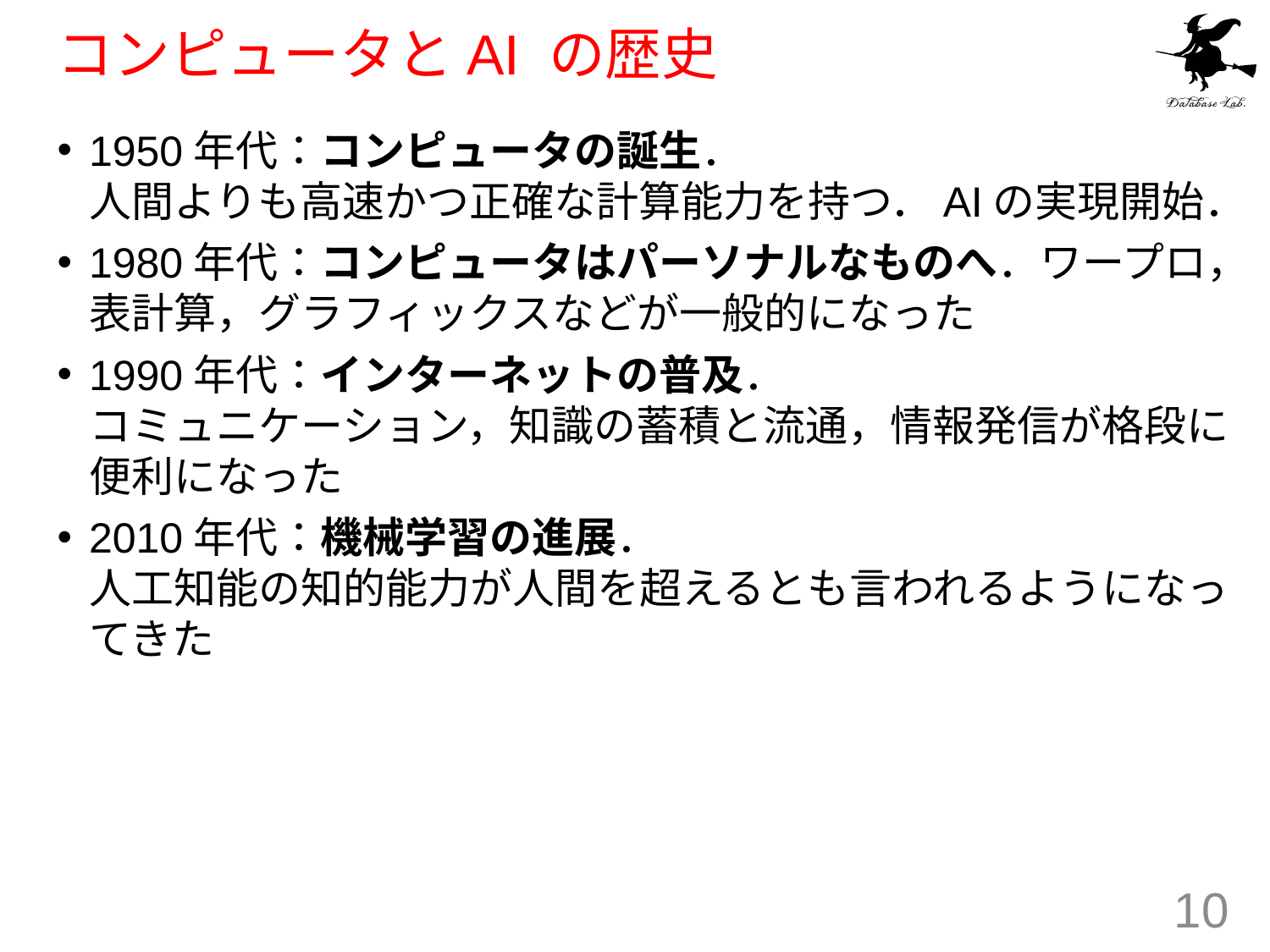

# コンピュータとAI の歴史
1950年代：コンピュータの誕生．
人間よりも高速かつ正確な計算能力を持つ．AIの実現開始．
1980年代：コンピュータはパーソナルなものへ．ワープロ，
表計算，グラフィックスなどが一般的になった
1990年代：インターネットの普及．
コミュニケーション，知識の蓄積と流通，情報発信が格段に便利になった
2010年代：機械学習の進展．
人工知能の知的能力が人間を超えるとも言われるようになってきた
10